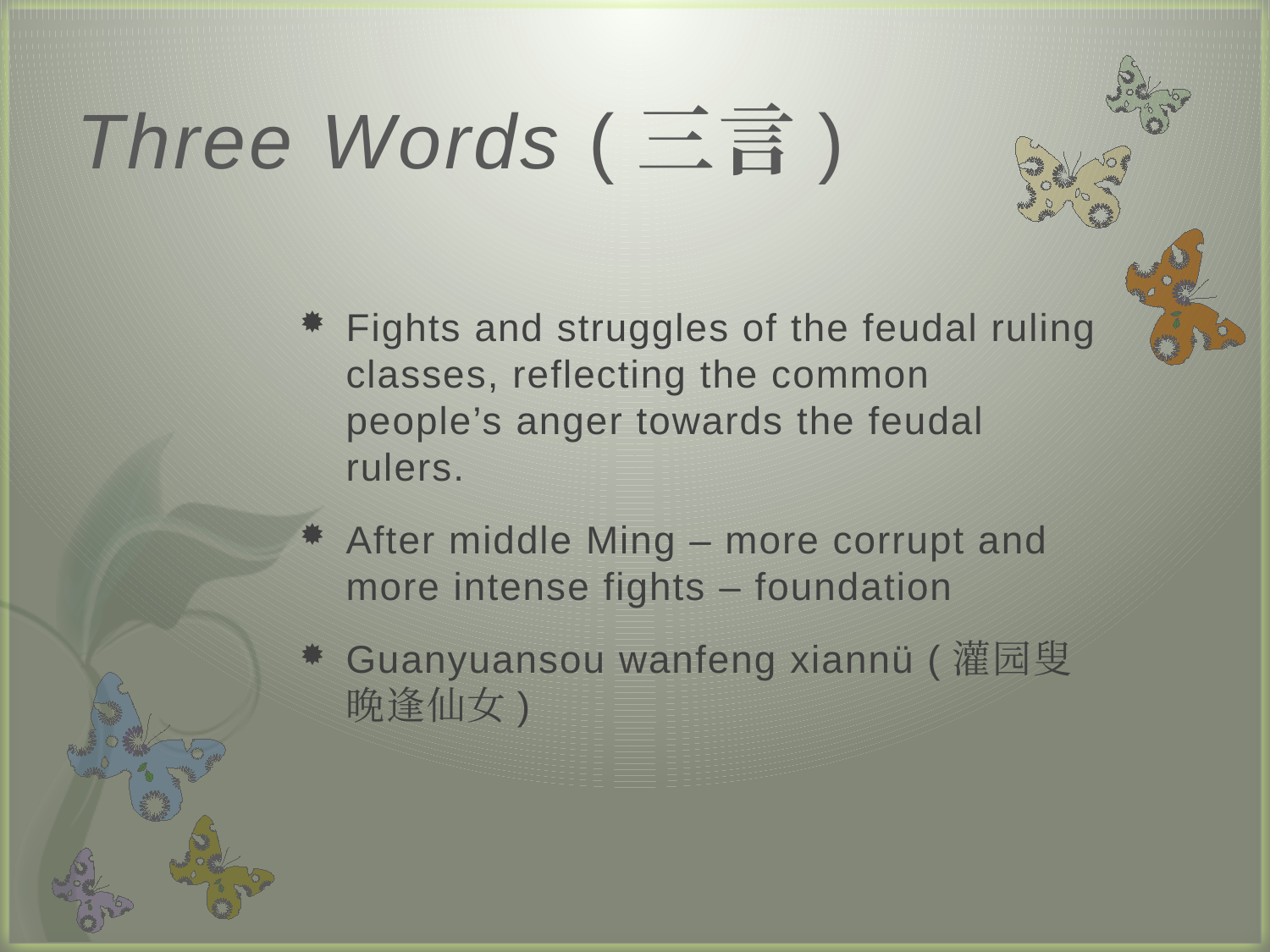

# Three Words (三言)
Fights and struggles of the feudal ruling classes, reflecting the common people’s anger towards the feudal rulers.
After middle Ming – more corrupt and more intense fights – foundation
Guanyuansou wanfeng xiannü (灌园叟晚逢仙女)